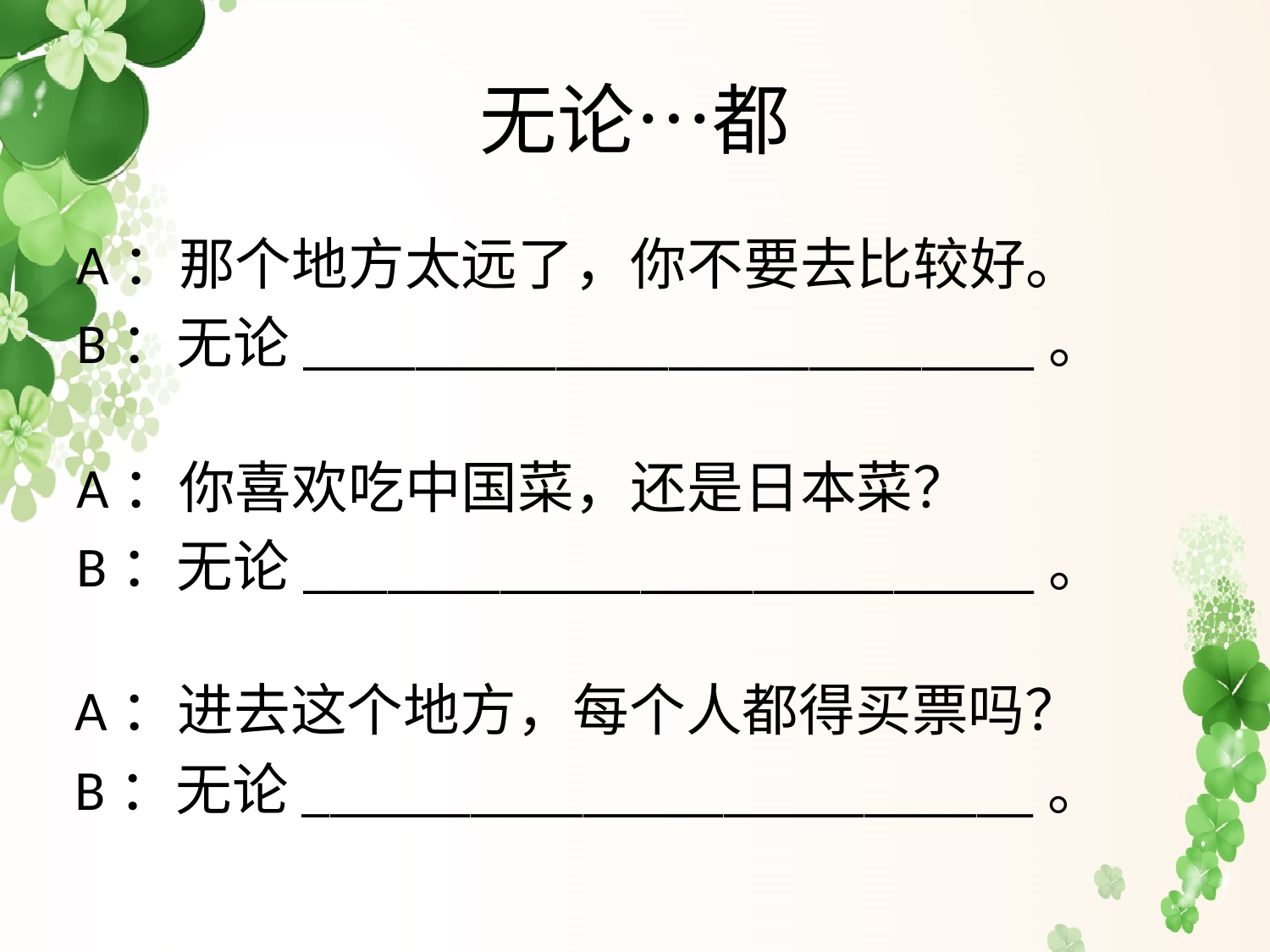

# 无论…都
A：那个地方太远了，你不要去比较好。
B：无论__________________________。

A：你喜欢吃中国菜，还是日本菜？
B：无论__________________________。

A：进去这个地方，每个人都得买票吗？
B：无论__________________________。